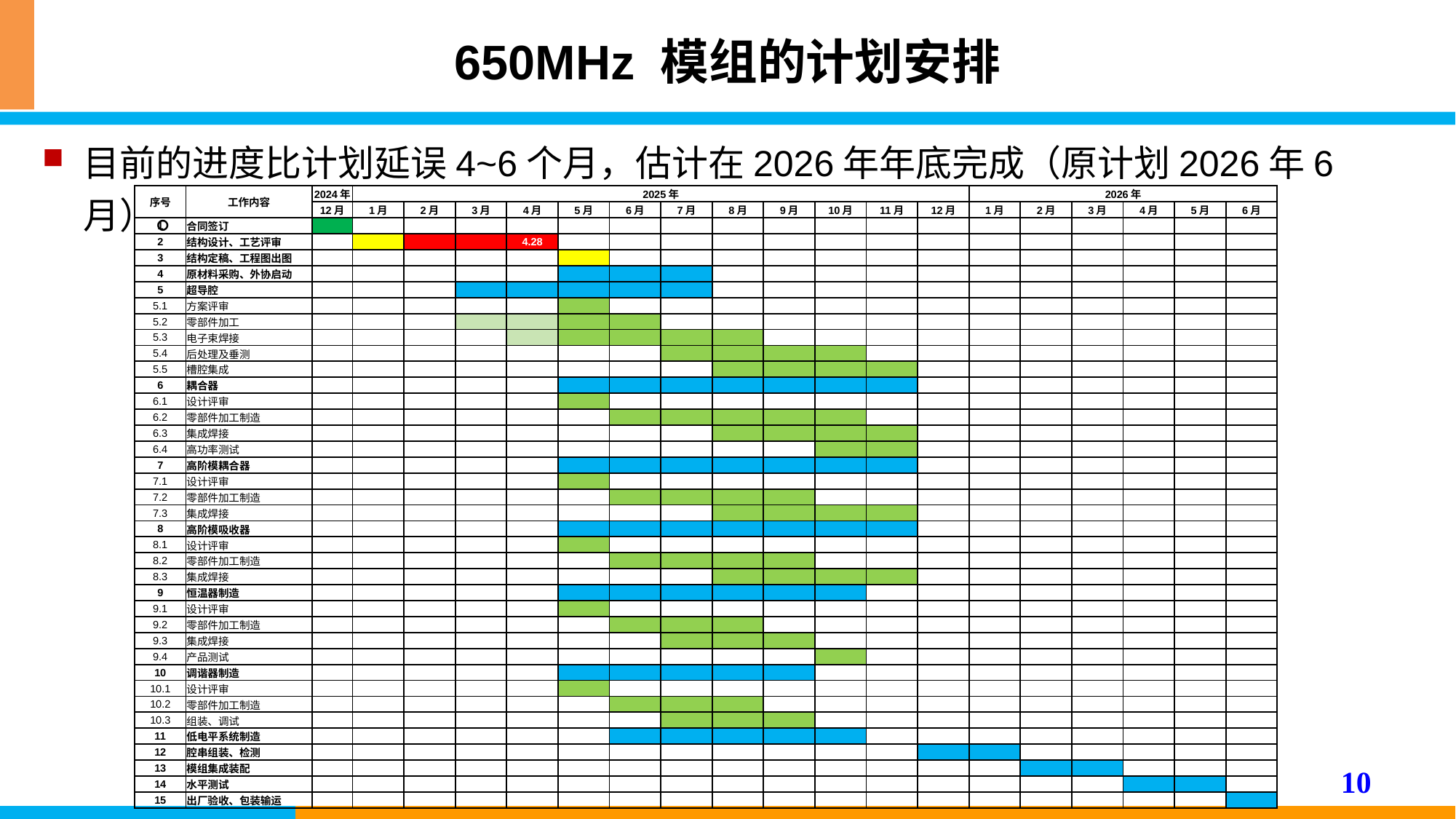

# 650MHz 模组的计划安排
目前的进度比计划延误4~6个月，估计在2026年年底完成（原计划2026年6月）。
| 序号 | 工作内容 | 2024年 | 2025年 |  |  |  |  |  |  |  |  |  |  |  | 2026年 |  |  |  |  |  |
| --- | --- | --- | --- | --- | --- | --- | --- | --- | --- | --- | --- | --- | --- | --- | --- | --- | --- | --- | --- | --- |
|  |  | 12月 | 1月 | 2月 | 3月 | 4月 | 5月 | 6月 | 7月 | 8月 | 9月 | 10月 | 11月 | 12月 | 1月 | 2月 | 3月 | 4月 | 5月 | 6月 |
| 1 | 合同签订 |  |  |  |  |  |  |  |  |  |  |  |  |  |  |  |  |  |  |  |
| 2 | 结构设计、工艺评审 |  |  |  |  | 4.28 |  |  |  |  |  |  |  |  |  |  |  |  |  |  |
| 3 | 结构定稿、工程图出图 |  |  |  |  |  |  |  |  |  |  |  |  |  |  |  |  |  |  |  |
| 4 | 原材料采购、外协启动 |  |  |  |  |  |  |  |  |  |  |  |  |  |  |  |  |  |  |  |
| 5 | 超导腔 |  |  |  |  |  |  |  |  |  |  |  |  |  |  |  |  |  |  |  |
| 5.1 | 方案评审 |  |  |  |  |  |  |  |  |  |  |  |  |  |  |  |  |  |  |  |
| 5.2 | 零部件加工 |  |  |  |  |  |  |  |  |  |  |  |  |  |  |  |  |  |  |  |
| 5.3 | 电子束焊接 |  |  |  |  |  |  |  |  |  |  |  |  |  |  |  |  |  |  |  |
| 5.4 | 后处理及垂测 |  |  |  |  |  |  |  |  |  |  |  |  |  |  |  |  |  |  |  |
| 5.5 | 槽腔集成 |  |  |  |  |  |  |  |  |  |  |  |  |  |  |  |  |  |  |  |
| 6 | 耦合器 |  |  |  |  |  |  |  |  |  |  |  |  |  |  |  |  |  |  |  |
| 6.1 | 设计评审 |  |  |  |  |  |  |  |  |  |  |  |  |  |  |  |  |  |  |  |
| 6.2 | 零部件加工制造 |  |  |  |  |  |  |  |  |  |  |  |  |  |  |  |  |  |  |  |
| 6.3 | 集成焊接 |  |  |  |  |  |  |  |  |  |  |  |  |  |  |  |  |  |  |  |
| 6.4 | 高功率测试 |  |  |  |  |  |  |  |  |  |  |  |  |  |  |  |  |  |  |  |
| 7 | 高阶模耦合器 |  |  |  |  |  |  |  |  |  |  |  |  |  |  |  |  |  |  |  |
| 7.1 | 设计评审 |  |  |  |  |  |  |  |  |  |  |  |  |  |  |  |  |  |  |  |
| 7.2 | 零部件加工制造 |  |  |  |  |  |  |  |  |  |  |  |  |  |  |  |  |  |  |  |
| 7.3 | 集成焊接 |  |  |  |  |  |  |  |  |  |  |  |  |  |  |  |  |  |  |  |
| 8 | 高阶模吸收器 |  |  |  |  |  |  |  |  |  |  |  |  |  |  |  |  |  |  |  |
| 8.1 | 设计评审 |  |  |  |  |  |  |  |  |  |  |  |  |  |  |  |  |  |  |  |
| 8.2 | 零部件加工制造 |  |  |  |  |  |  |  |  |  |  |  |  |  |  |  |  |  |  |  |
| 8.3 | 集成焊接 |  |  |  |  |  |  |  |  |  |  |  |  |  |  |  |  |  |  |  |
| 9 | 恒温器制造 |  |  |  |  |  |  |  |  |  |  |  |  |  |  |  |  |  |  |  |
| 9.1 | 设计评审 |  |  |  |  |  |  |  |  |  |  |  |  |  |  |  |  |  |  |  |
| 9.2 | 零部件加工制造 |  |  |  |  |  |  |  |  |  |  |  |  |  |  |  |  |  |  |  |
| 9.3 | 集成焊接 |  |  |  |  |  |  |  |  |  |  |  |  |  |  |  |  |  |  |  |
| 9.4 | 产品测试 |  |  |  |  |  |  |  |  |  |  |  |  |  |  |  |  |  |  |  |
| 10 | 调谐器制造 |  |  |  |  |  |  |  |  |  |  |  |  |  |  |  |  |  |  |  |
| 10.1 | 设计评审 |  |  |  |  |  |  |  |  |  |  |  |  |  |  |  |  |  |  |  |
| 10.2 | 零部件加工制造 |  |  |  |  |  |  |  |  |  |  |  |  |  |  |  |  |  |  |  |
| 10.3 | 组装、调试 |  |  |  |  |  |  |  |  |  |  |  |  |  |  |  |  |  |  |  |
| 11 | 低电平系统制造 |  |  |  |  |  |  |  |  |  |  |  |  |  |  |  |  |  |  |  |
| 12 | 腔串组装、检测 |  |  |  |  |  |  |  |  |  |  |  |  |  |  |  |  |  |  |  |
| 13 | 模组集成装配 |  |  |  |  |  |  |  |  |  |  |  |  |  |  |  |  |  |  |  |
| 14 | 水平测试 |  |  |  |  |  |  |  |  |  |  |  |  |  |  |  |  |  |  |  |
| 15 | 出厂验收、包装输运 |  |  |  |  |  |  |  |  |  |  |  |  |  |  |  |  |  |  |  |
10